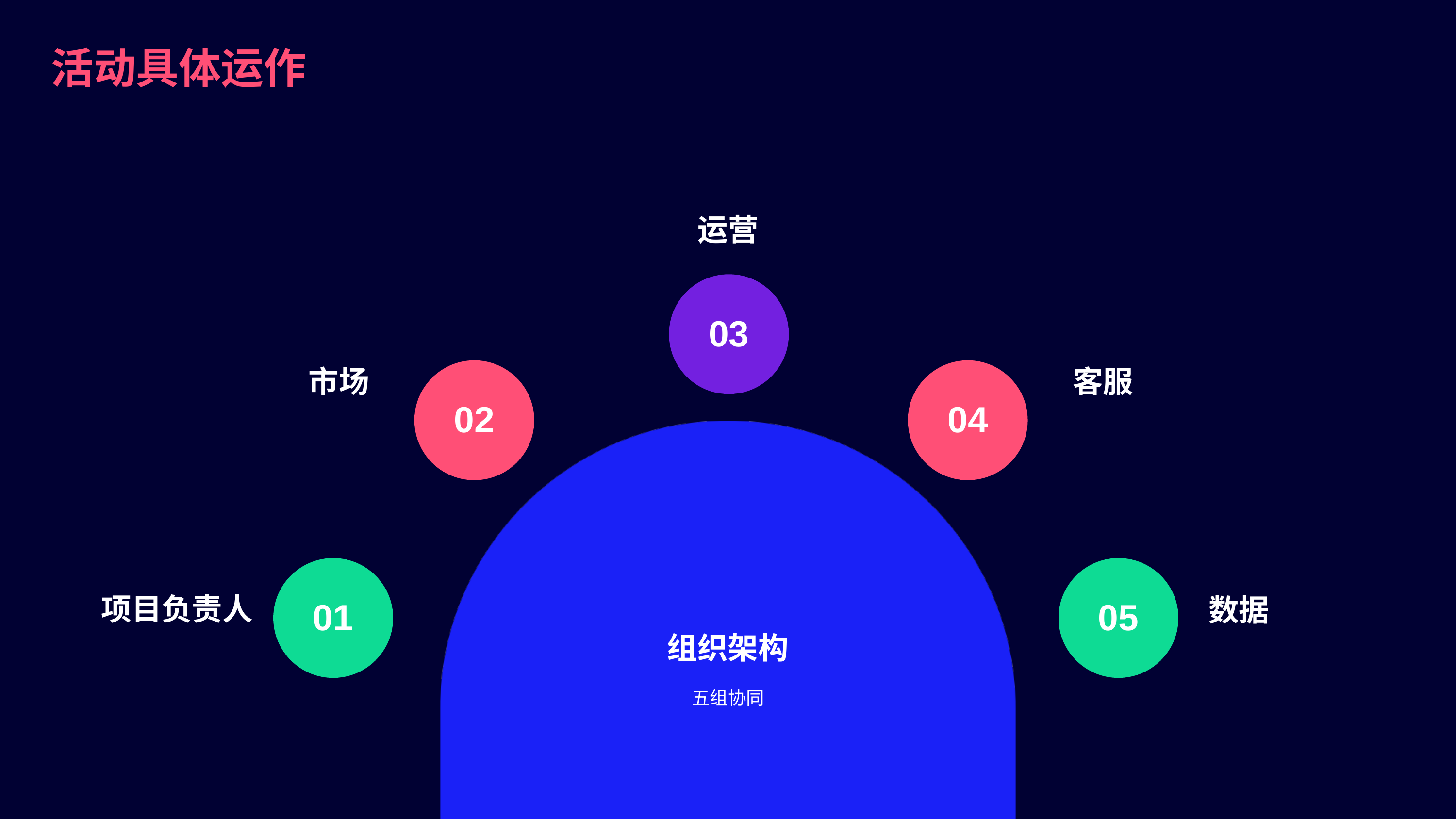

活动具体运作
运营

03

市场
客服
02
04

项目负责人
数据
01
05
组织架构
五组协同